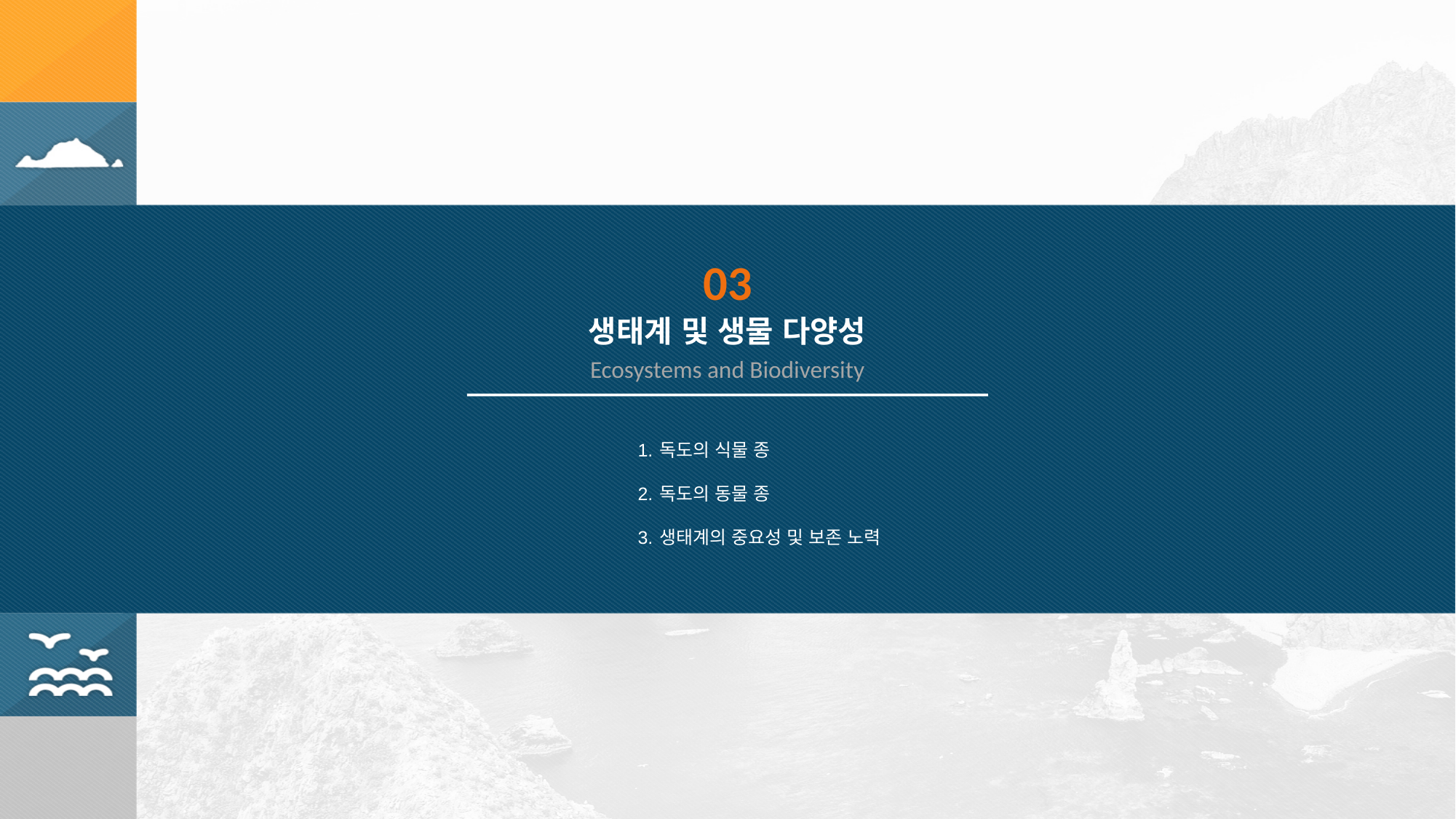

03
생태계 및 생물 다양성

Ecosystems and Biodiversity

독도의 식물 종
독도의 동물 종
생태계의 중요성 및 보존 노력